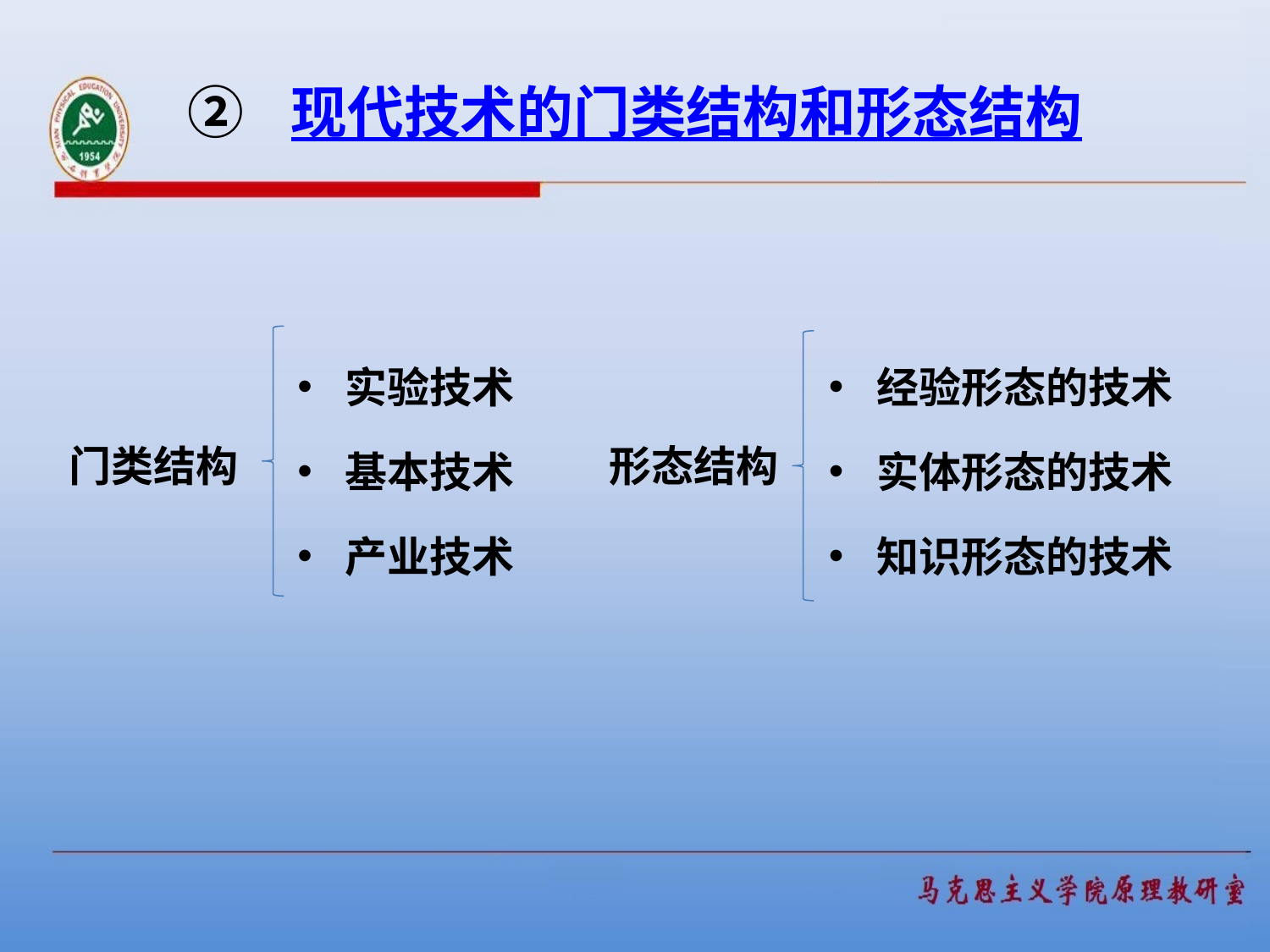

# 现代技术的门类结构和形态结构

实验技术
基本技术
产业技术
经验形态的技术
实体形态的技术
知识形态的技术

门类结构
形态结构